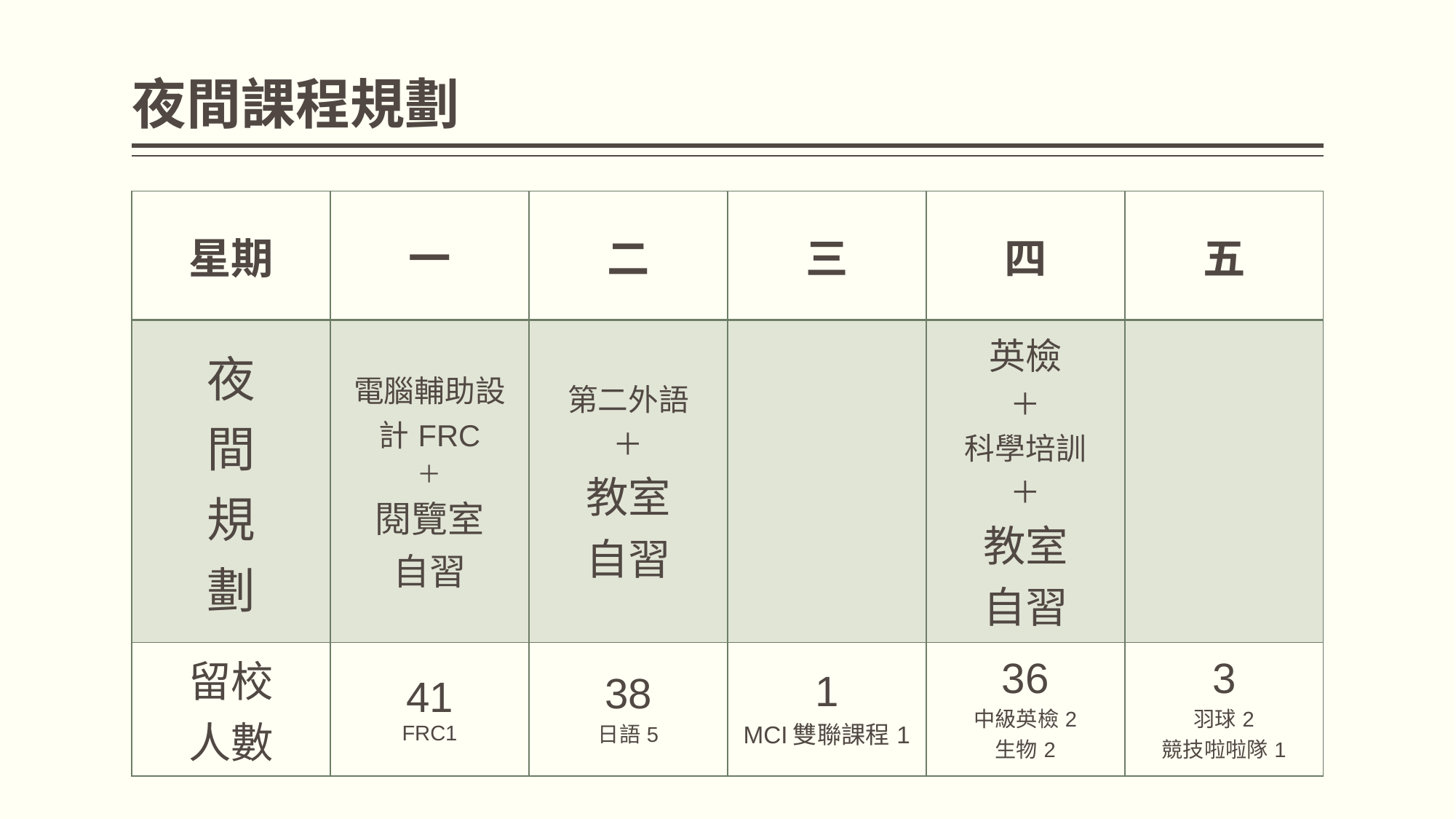

# 夜間課程規劃
| 星期 | 一 | 二 | 三 | 四 | 五 |
| --- | --- | --- | --- | --- | --- |
| 夜 間 規 劃 | 電腦輔助設計FRC ＋ 閱覽室 自習 | 第二外語 ＋ 教室 自習 |  | 英檢 ＋ 科學培訓 ＋ 教室 自習 |  |
| 留校 人數 | 41 FRC1 | 38 日語5 | 1 MCI雙聯課程1 | 36 中級英檢2 生物2 | 3 羽球2 競技啦啦隊1 |